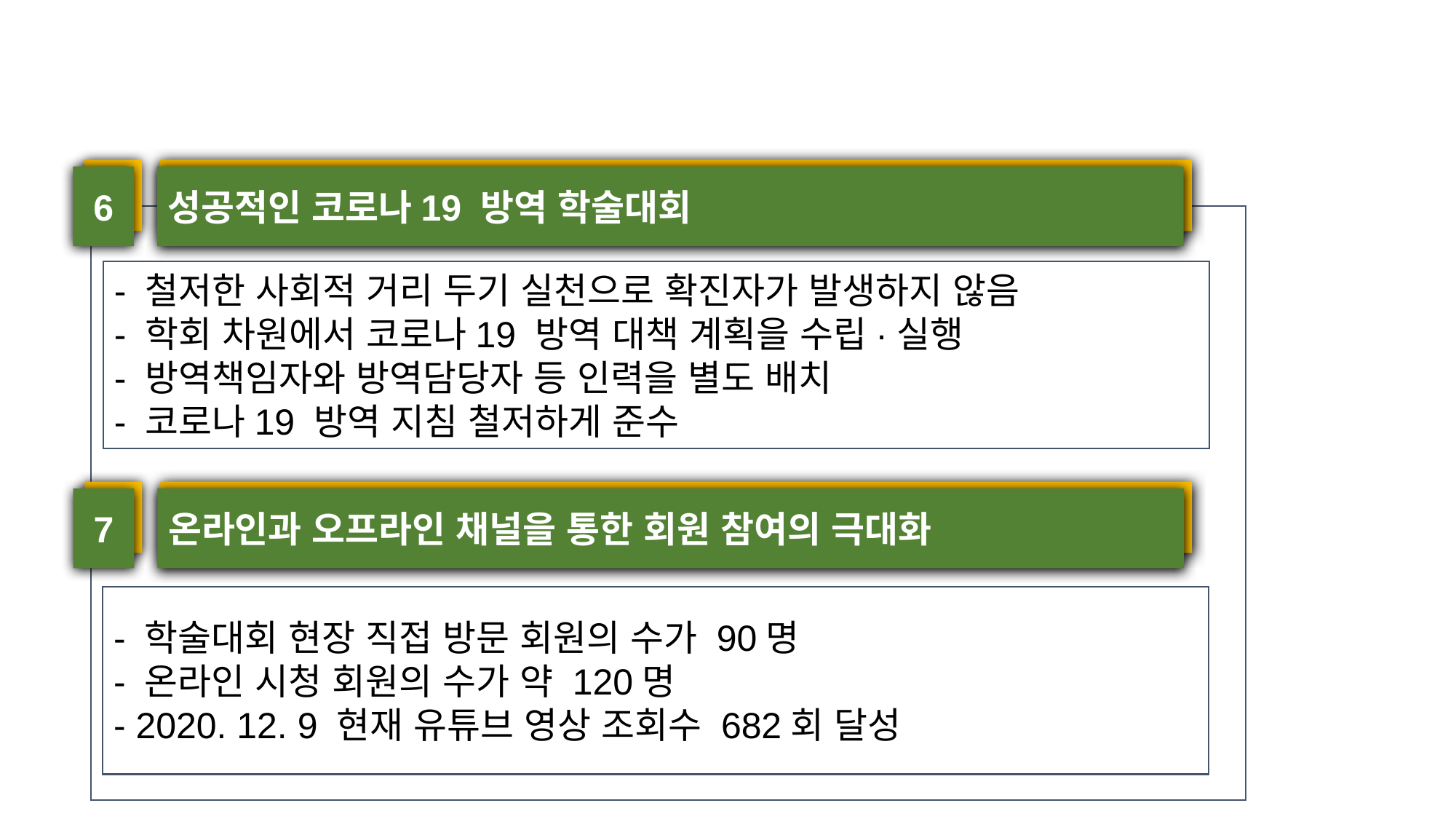

6
성공적인 코로나19 방역 학술대회

- 철저한 사회적 거리 두기 실천으로 확진자가 발생하지 않음
- 학회 차원에서 코로나19 방역 대책 계획을 수립·실행
- 방역책임자와 방역담당자 등 인력을 별도 배치
- 코로나19 방역 지침 철저하게 준수

7
온라인과 오프라인 채널을 통한 회원 참여의 극대화
- 학술대회 현장 직접 방문 회원의 수가 90명
- 온라인 시청 회원의 수가 약 120명
- 2020. 12. 9 현재 유튜브 영상 조회수 682회 달성